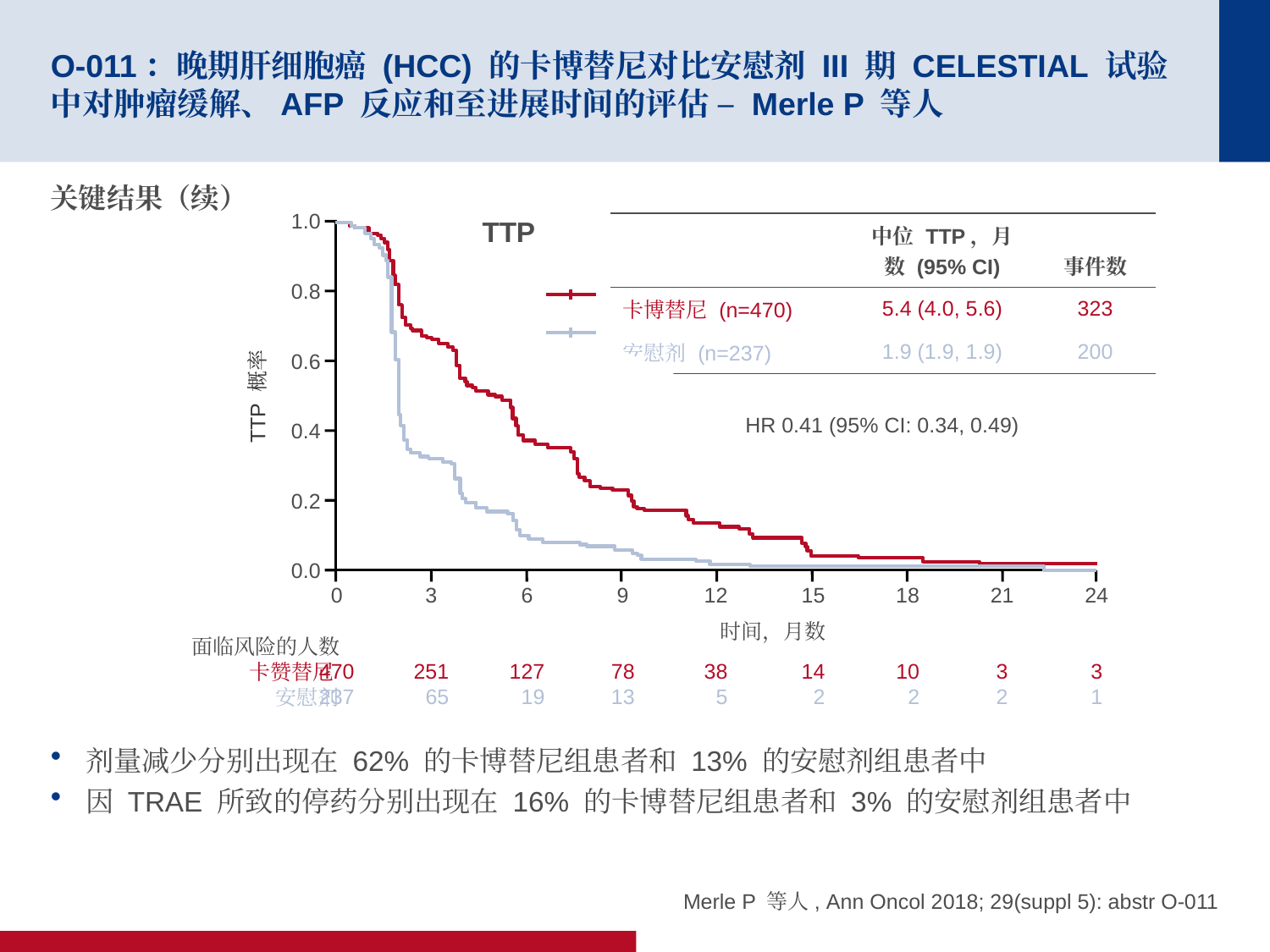

# O-011：晚期肝细胞癌 (HCC) 的卡博替尼对比安慰剂 III 期 CELESTIAL 试验中对肿瘤缓解、AFP 反应和至进展时间的评估 – Merle P 等人
关键结果（续）

剂量减少分别出现在 62% 的卡博替尼组患者和 13% 的安慰剂组患者中
因 TRAE 所致的停药分别出现在 16% 的卡博替尼组患者和 3% 的安慰剂组患者中
1.0

0.8
0.6
TTP 概率
HR 0.41 (95% CI: 0.34, 0.49)
0.4
0.2
0.0
0

470
237
3

251
65
6

127
19
9

78
13
12

38
5
15

14
2
18

10
2
21

3
2
24

3
1
时间，月数
面临风险的人数
卡赞替尼
安慰剂
TTP
|  | 中位 TTP，月数 (95% CI) | 事件数 |
| --- | --- | --- |
| 卡博替尼 (n=470) | 5.4 (4.0, 5.6) | 323 |
| 安慰剂 (n=237) | 1.9 (1.9, 1.9) | 200 |
Merle P 等人, Ann Oncol 2018; 29(suppl 5): abstr O-011